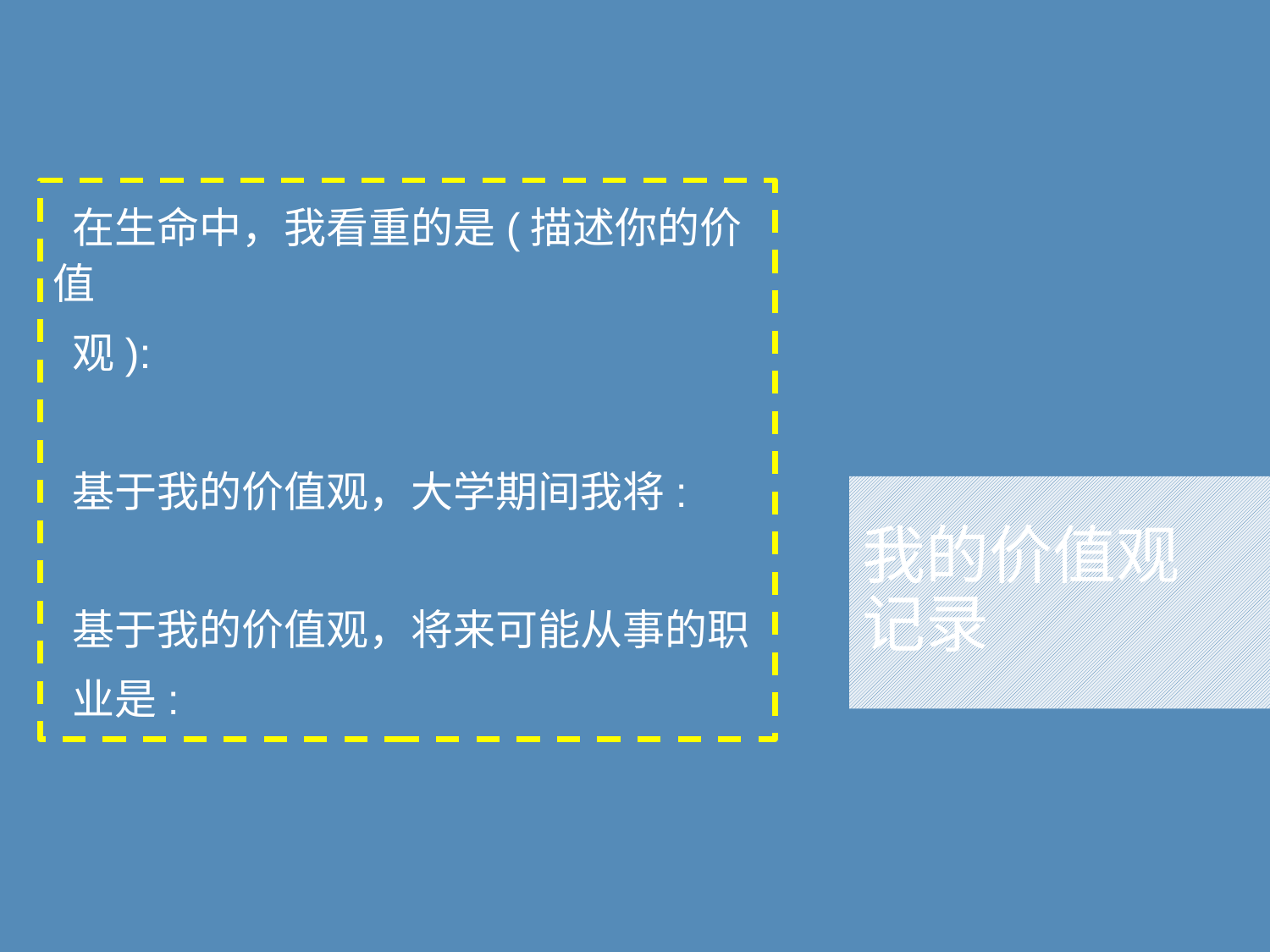

在生命中，我看重的是(描述你的价值
 观):

 基于我的价值观，大学期间我将:

 基于我的价值观，将来可能从事的职
 业是:
# 我的价值观 记录